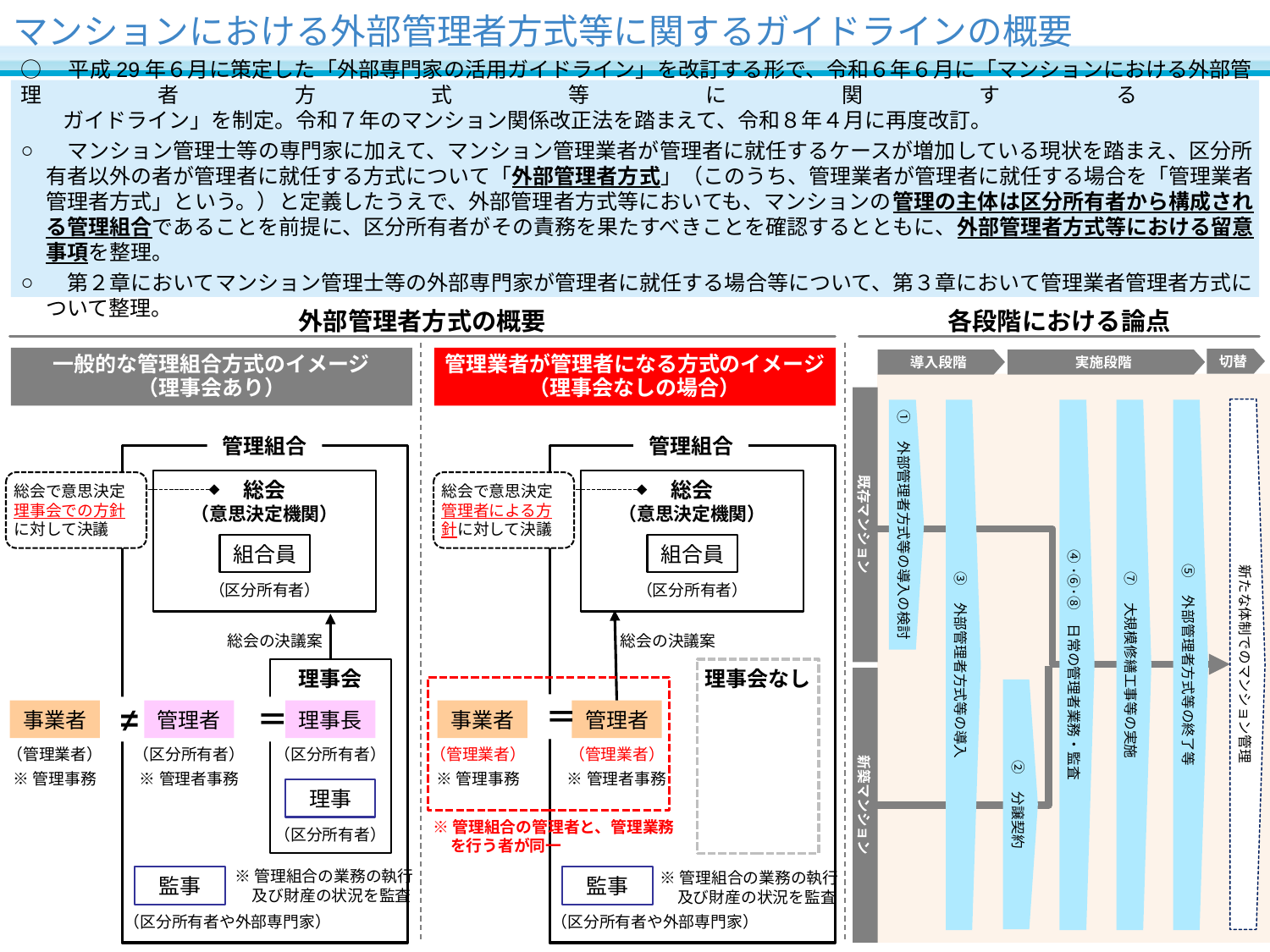

# マンションにおける外部管理者方式等に関するガイドラインの概要
溶け込み
○　平成29年６月に策定した「外部専門家の活用ガイドライン」を改訂する形で、令和６年６月に「マンションにおける外部管理者方式等に関する
　　ガイドライン」を制定。令和７年のマンション関係改正法を踏まえて、令和８年４月に再度改訂。
　マンション管理士等の専門家に加えて、マンション管理業者が管理者に就任するケースが増加している現状を踏まえ、区分所有者以外の者が管理者に就任する方式について「外部管理者方式」（このうち、管理業者が管理者に就任する場合を「管理業者管理者方式」という。）と定義したうえで、外部管理者方式等においても、マンションの管理の主体は区分所有者から構成される管理組合であることを前提に、区分所有者がその責務を果たすべきことを確認するとともに、外部管理者方式等における留意事項を整理。
　第２章においてマンション管理士等の外部専門家が管理者に就任する場合等について、第３章において管理業者管理者方式について整理。
外部管理者方式の概要
各段階における論点
一般的な管理組合方式のイメージ
（理事会あり）
管理業者が管理者になる方式のイメージ
（理事会なしの場合）
切替
導入段階
実施段階

既存マンション
新築マンション
新たな体制でのマンション管理
①　外部管理者方式等の導入の検討
③　外部管理者方式等の導入
④･⑥･⑧　日常の管理者業務・監査
⑦　大規模修繕工事等の実施
⑤　外部管理者方式等の終了等
管理組合
管理組合

総会
（意思決定機関）
総会
（意思決定機関）
総会で意思決定
理事会での方針に対して決議
総会で意思決定
管理者による方針に対して決議
組合員
組合員
（区分所有者）
（区分所有者）
総会の決議案
総会の決議案
理事会
理事会なし

②　分譲契約
＝
≠
＝
事業者
管理者
理事長
事業者
管理者
（管理業者）
（区分所有者）
（区分所有者）
（管理業者）
（管理業者）
※管理事務
※管理者事務
※管理事務
※管理者事務
理事
※管理組合の管理者と、管理業務を行う者が同一
（区分所有者）
※管理組合の業務の執行及び財産の状況を監査
※管理組合の業務の執行及び財産の状況を監査
監事
監事
（区分所有者や外部専門家）
（区分所有者や外部専門家）